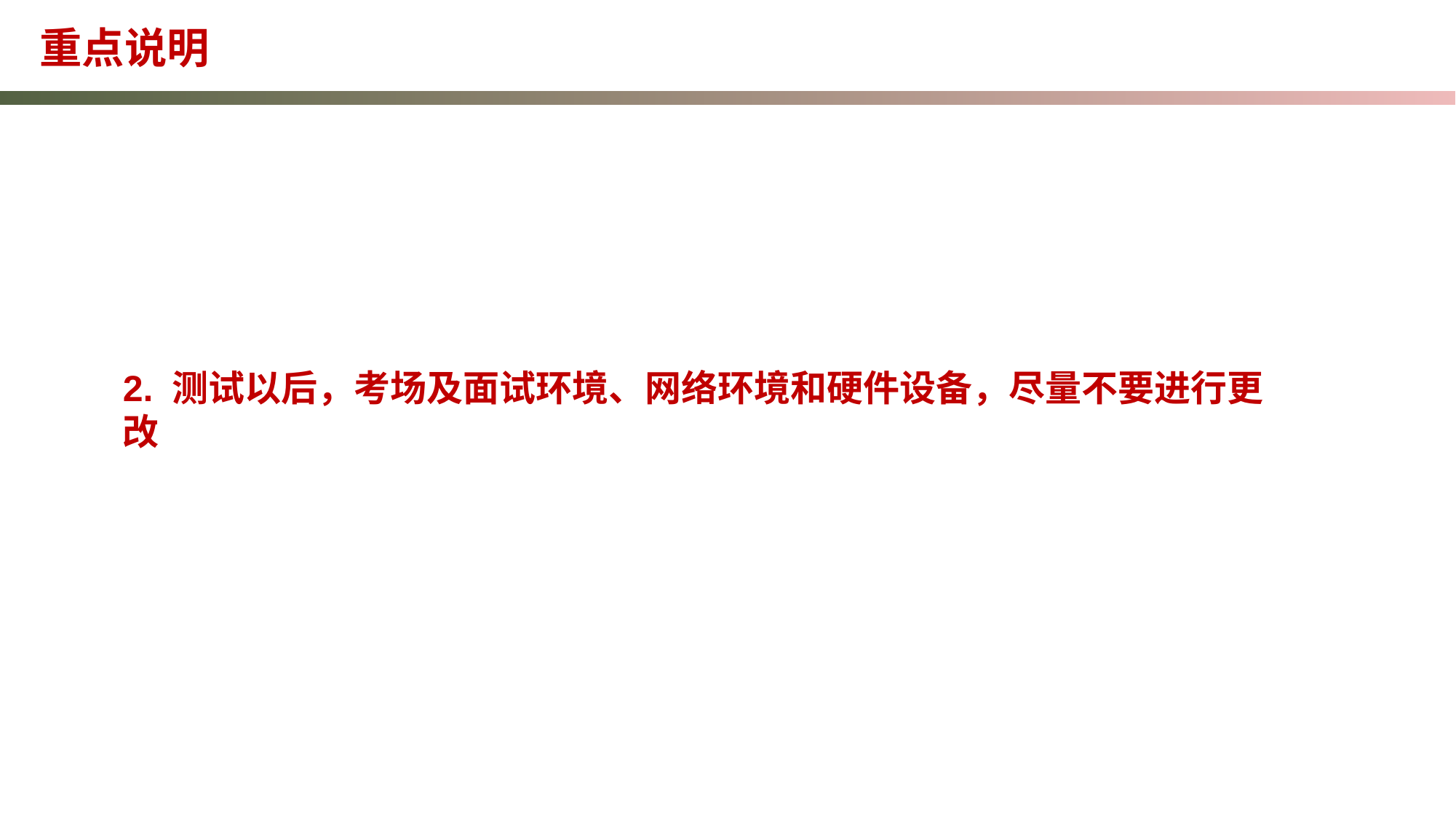

重点说明

2. 测试以后，考场及面试环境、网络环境和硬件设备，尽量不要进行更改